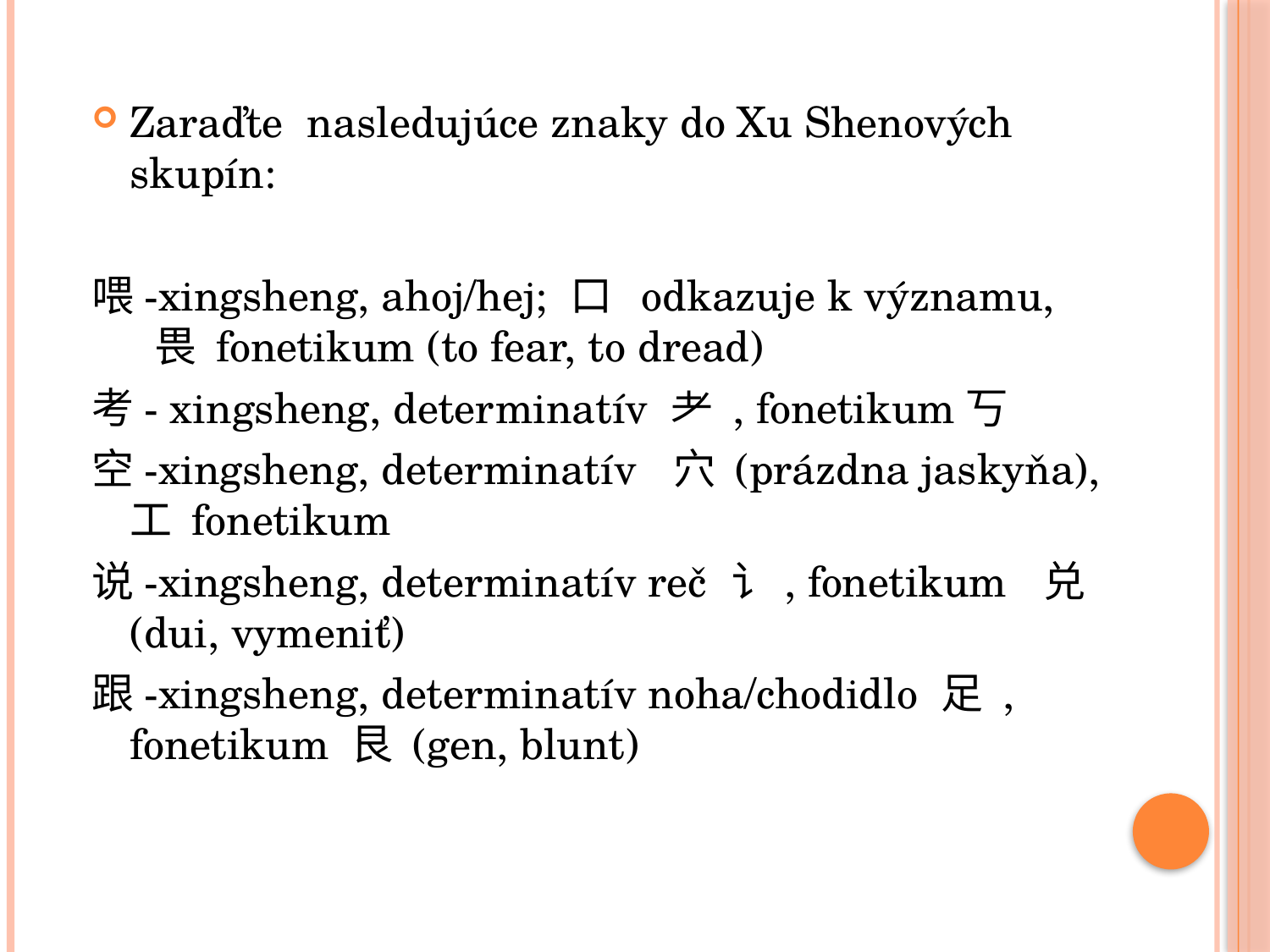

Zaraďte  nasledujúce znaky do Xu Shenových skupín:

喂-xingsheng, ahoj/hej; 口  odkazuje k významu,  畏 fonetikum (to fear, to dread)
考- xingsheng, determinatív 耂 , fonetikum丂
空-xingsheng, determinatív  穴 (prázdna jaskyňa),工 fonetikum
说-xingsheng, determinatív reč 讠, fonetikum  兑(dui, vymeniť)
跟-xingsheng, determinatív noha/chodidlo 足 , fonetikum 艮 (gen, blunt)